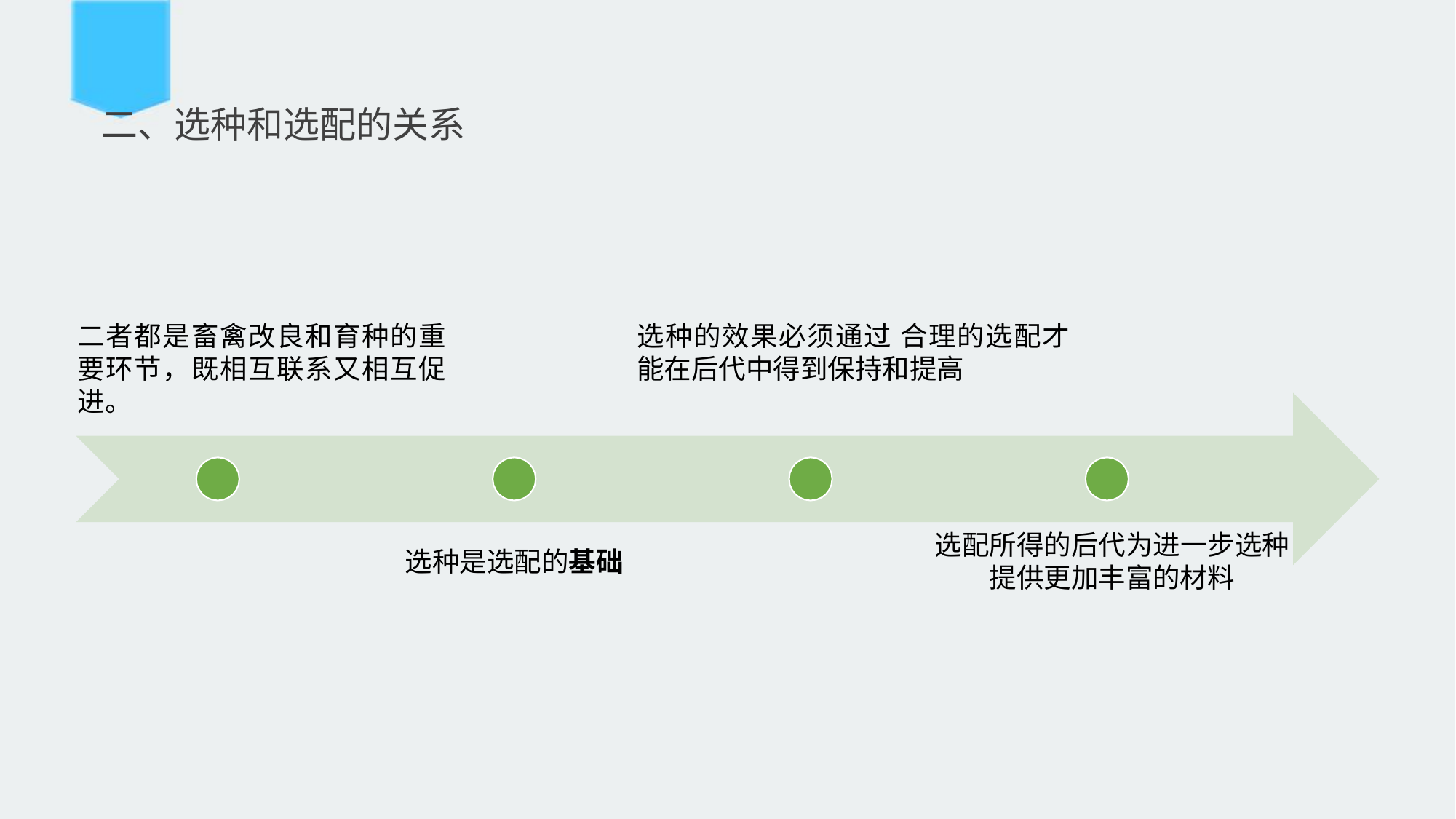

# 二、选种和选配的关系
二者都是畜禽改良和育种的重要环节，既相互联系又相互促进。
选种的效果必须通过 合理的选配才能在后代中得到保持和提高

选配所得的后代为进一步选种提供更加丰富的材料
选种是选配的基础